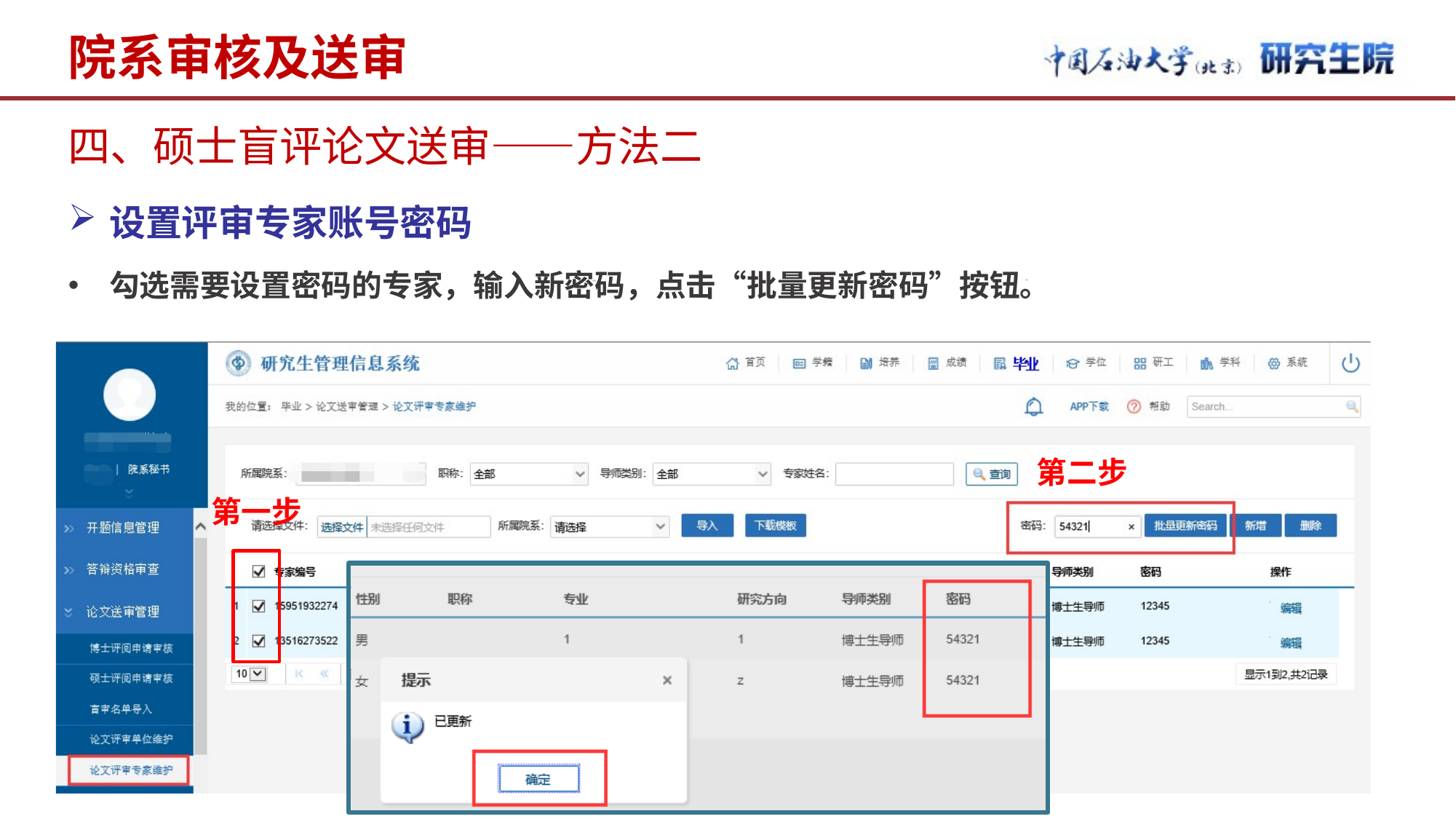

# 院系审核及送审
四、硕士盲评论文送审——方法二
设置评审专家账号密码
勾选需要设置密码的专家，输入新密码，点击“批量更新密码”按钮。

第二步
第一步